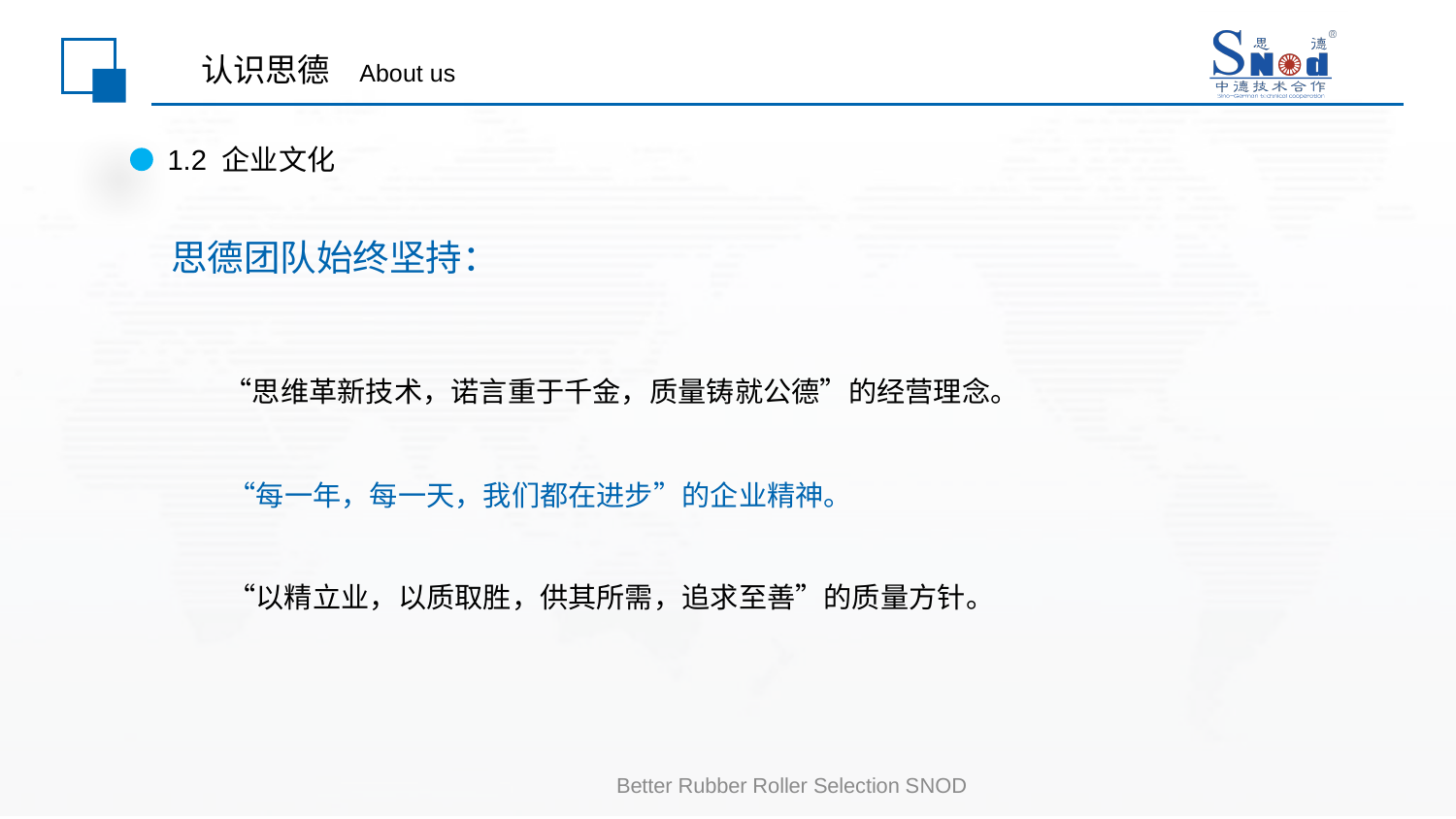

# 认识思德   About us
1.2 企业文化

思德团队始终坚持：

　  “思维革新技术，诺言重于千金，质量铸就公德”的经营理念。

　　“每一年，每一天，我们都在进步”的企业精神。

　　“以精立业，以质取胜，供其所需，追求至善”的质量方针。

10
Better Rubber Roller Selection SNOD